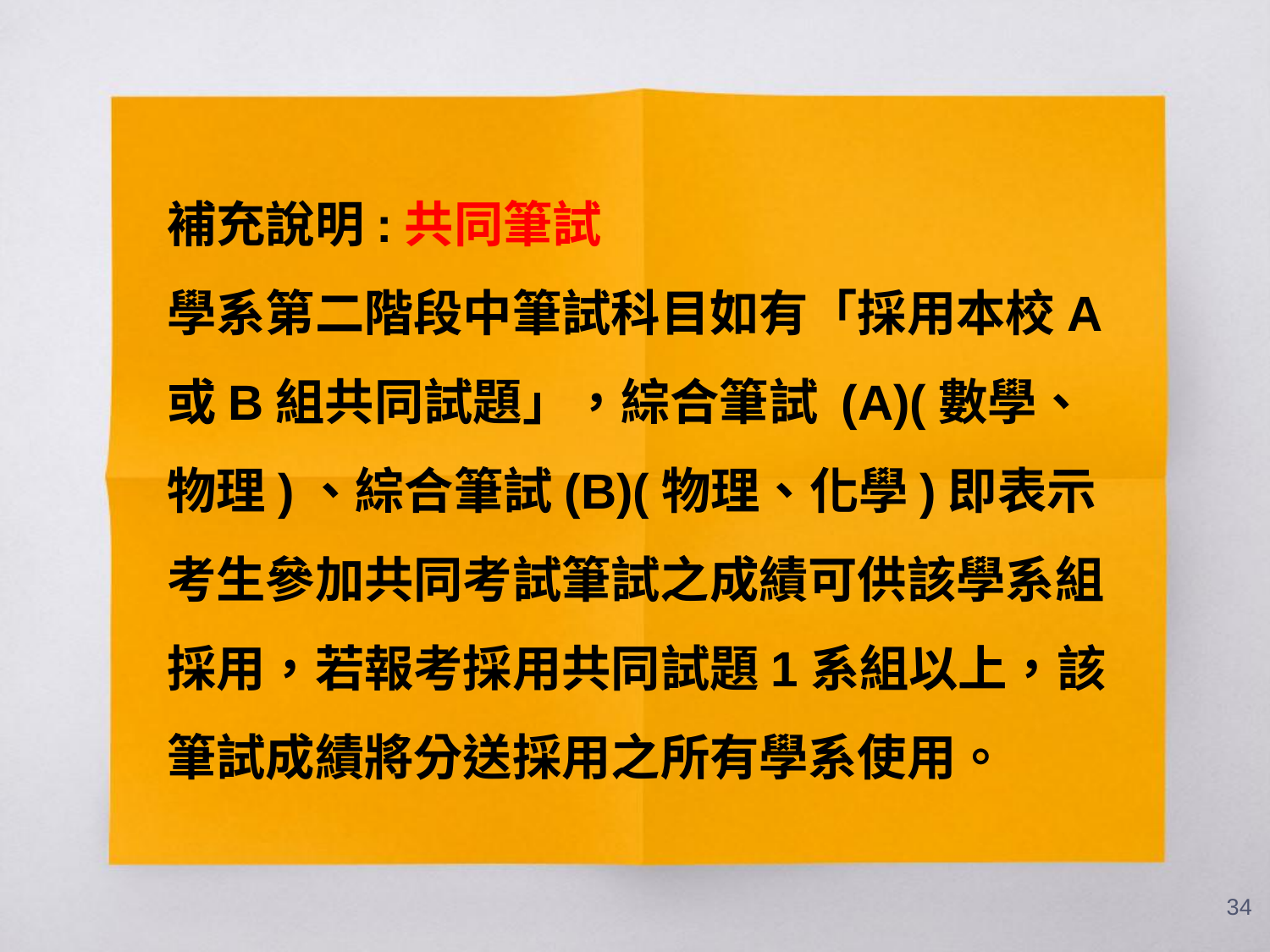

補充說明:共同筆試
學系第二階段中筆試科目如有「採用本校A或B組共同試題」，綜合筆試 (A)(數學、物理)、綜合筆試(B)(物理、化學)即表示考生參加共同考試筆試之成績可供該學系組採用，若報考採用共同試題1系組以上，該筆試成績將分送採用之所有學系使用。
34